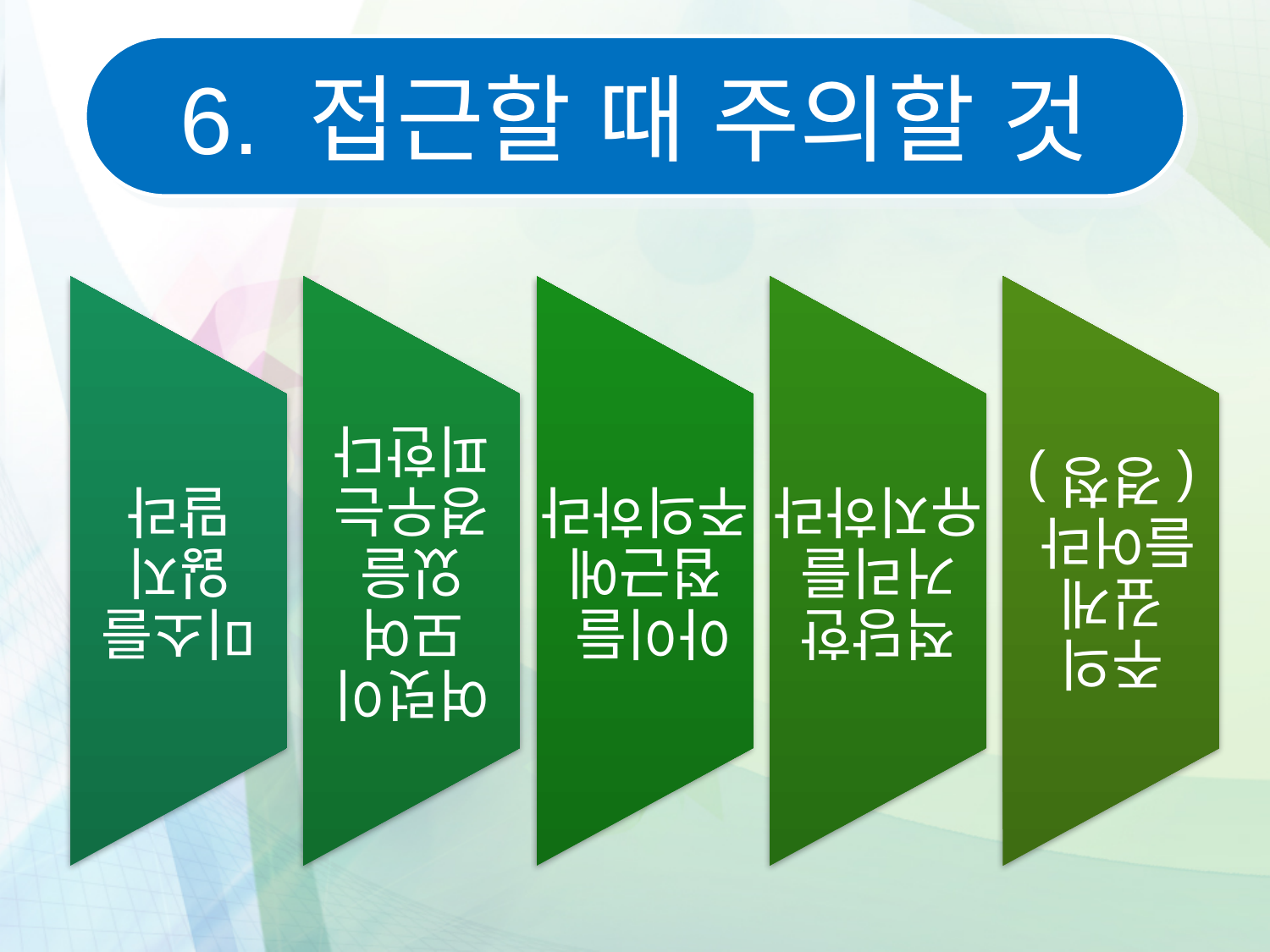

6. 접근할 때 주의할 것
미소를 잃지 말라
여럿이 모여 있을 경우는 피한다
아이들  접근에 주의하라
적당한 거리를 유지하라
주의 깊게 들어라(경청)